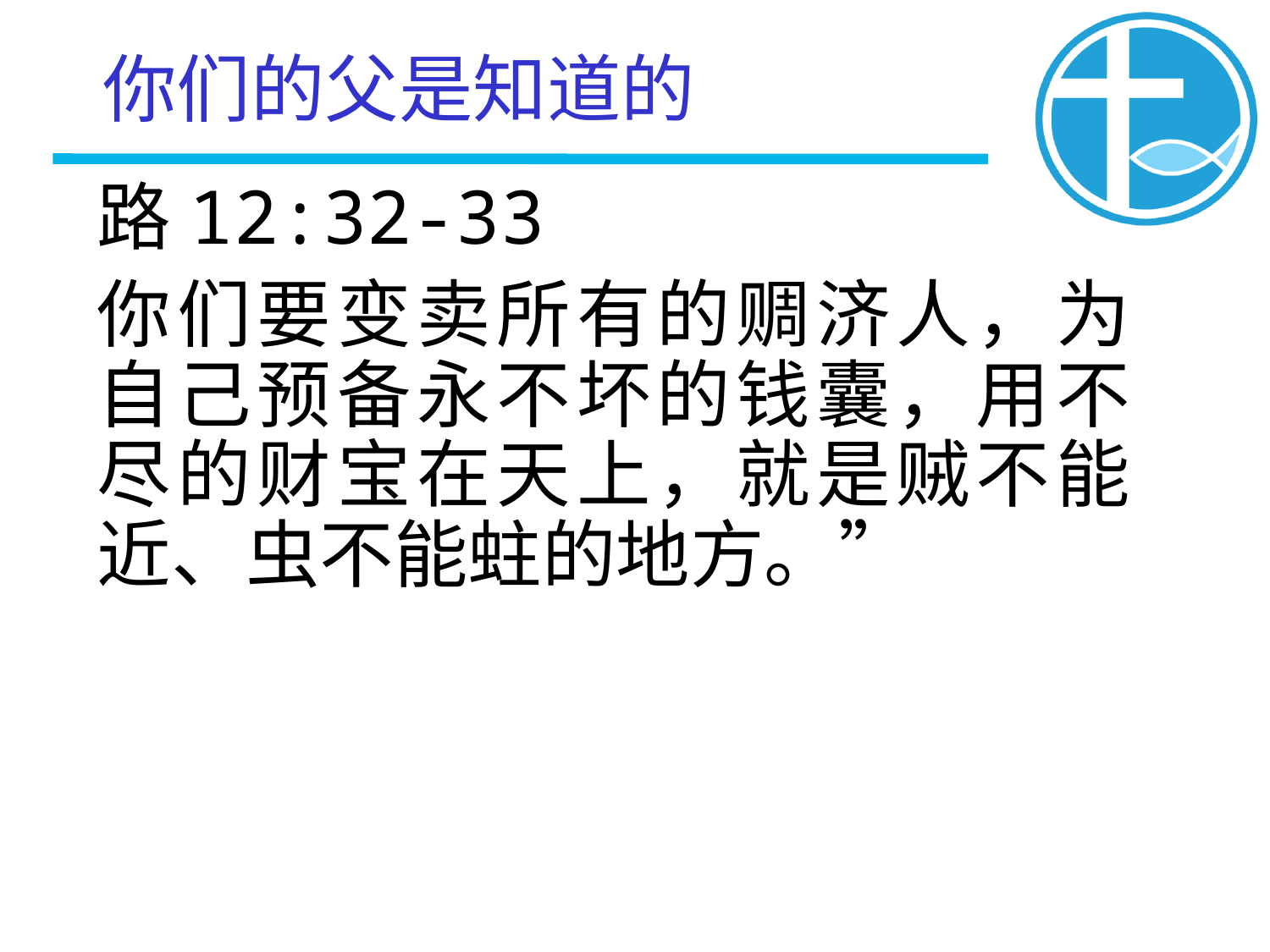

# 你们的⽗是知道的
路12:32-33
你们要变卖所有的赒济⼈，为⾃⼰预备永不坏的钱囊，⽤不尽的财宝在天上，就是贼不能近、⾍不能蛀的地⽅。”